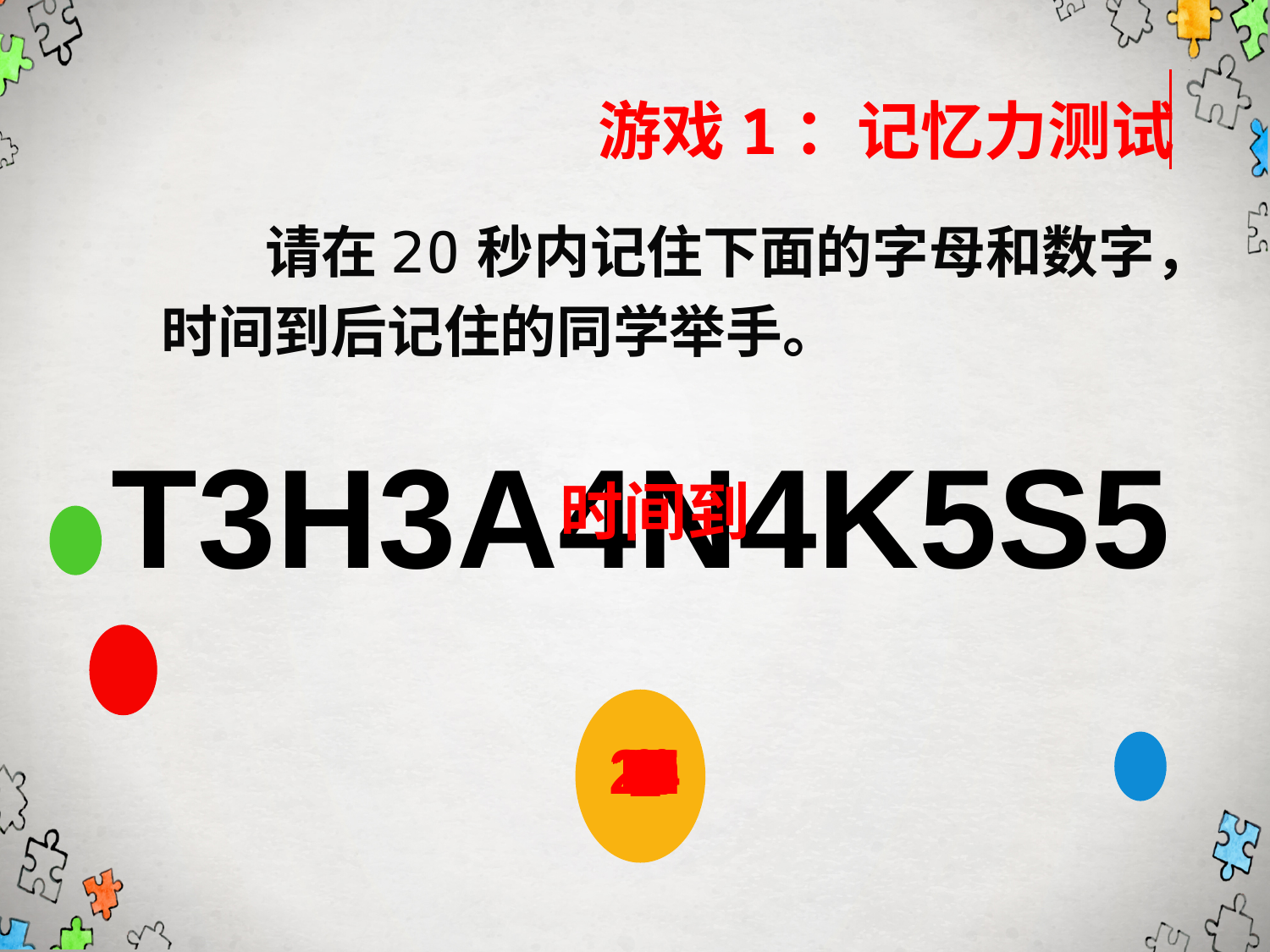

游戏1：记忆力测试
       请在20秒内记住下面的字母和数字，时间到后记住的同学举手。
T3H3A4N4K5S5
时间到

20
19
18
17
16
15
14
13
12
11
10
9
8
7
6
5
4
3
2
1